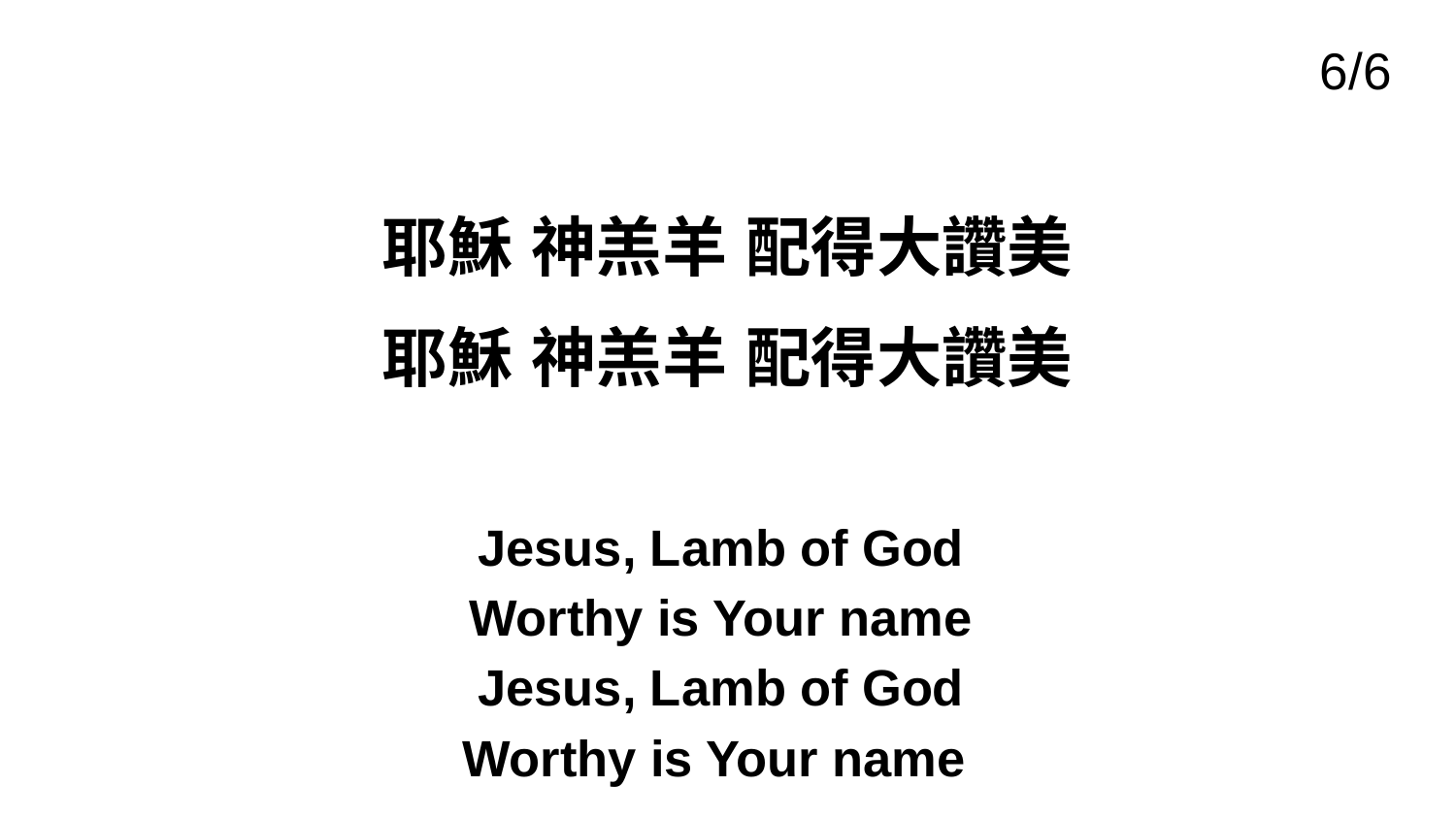

# 6/6
耶穌 神羔羊 配得大讚美
耶穌 神羔羊 配得大讚美

Jesus, Lamb of God
Worthy is Your name
Jesus, Lamb of God
Worthy is Your name